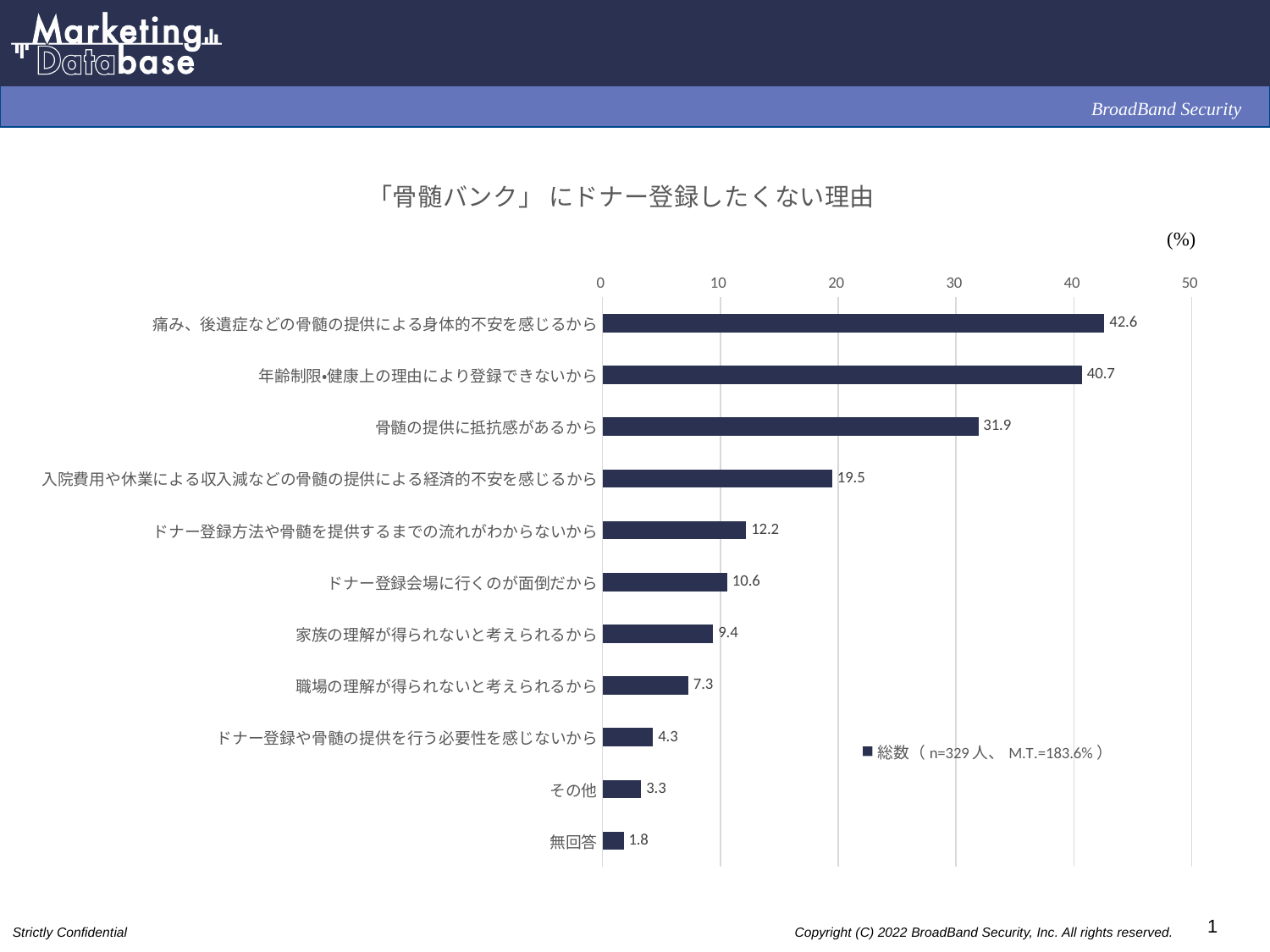

### Chart: 「骨髄バンク」 にドナー登録したくない理由

| Category | 総数（n=329人、M.T.=183.6%） |
|---|---|
| 痛み、後遺症などの骨髄の提供による身体的不安を感じるから | 42.6 |
| 年齢制限・健康上の理由により登録できないから | 40.7 |
| 骨髄の提供に抵抗感があるから | 31.9 |
| 入院費用や休業による収入減などの骨髄の提供による経済的不安を感じるから | 19.5 |
| ドナー登録方法や骨髄を提供するまでの流れがわからないから | 12.2 |
| ドナー登録会場に行くのが面倒だから | 10.6 |
| 家族の理解が得られないと考えられるから | 9.4 |
| 職場の理解が得られないと考えられるから | 7.3 |
| ドナー登録や骨髄の提供を行う必要性を感じないから | 4.3 |
| その他 | 3.3 |
| 無回答 | 1.8 |